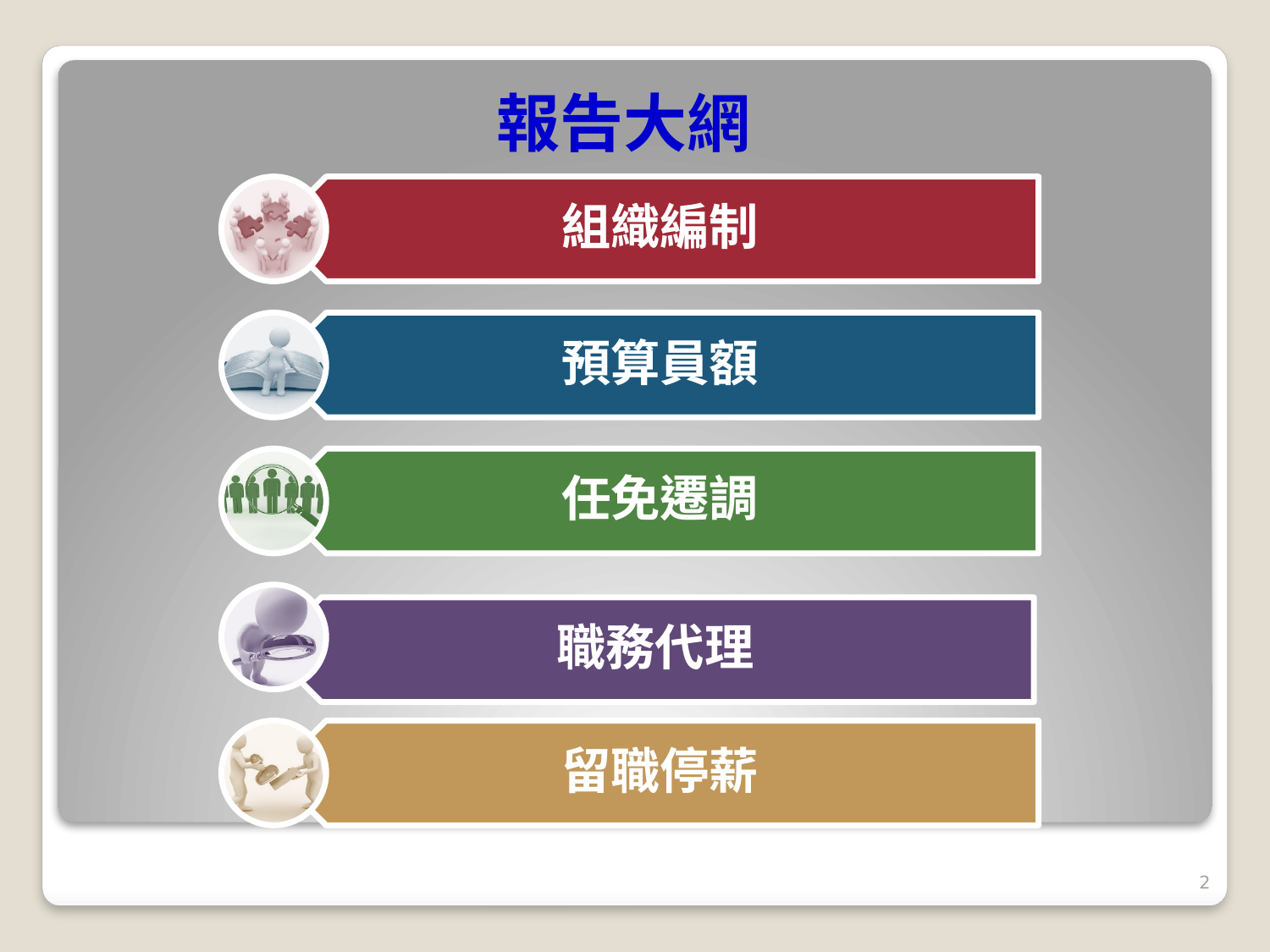

# 報告大網
組織編制
預算員額
任免遷調
職務代理
留職停薪
2